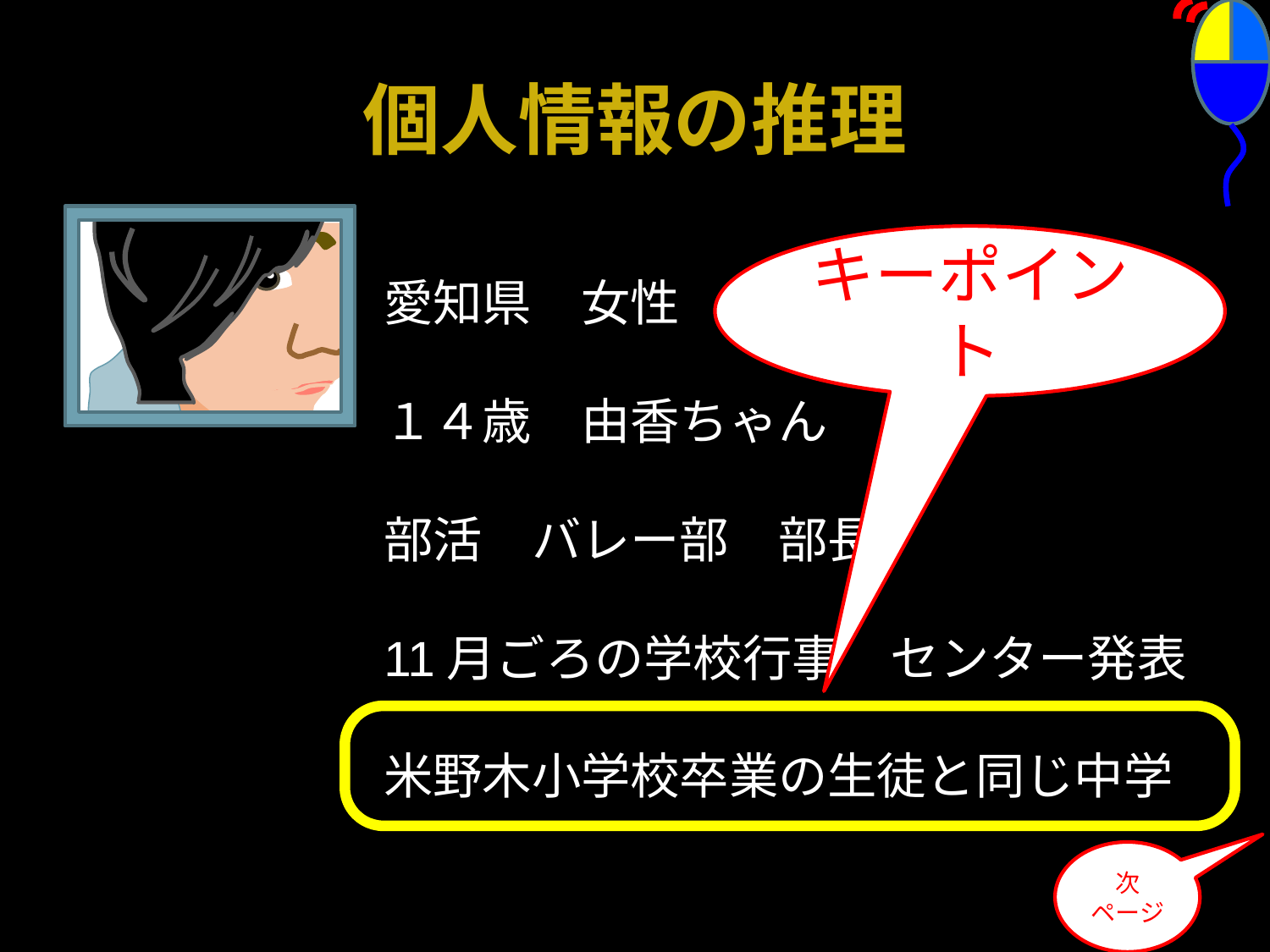

# 個人情報の推理

愛知県　女性
１４歳　由香ちゃん
部活　バレー部　部長
11月ごろの学校行事　センター発表
米野木小学校卒業の生徒と同じ中学
キーポイント

次
ページ